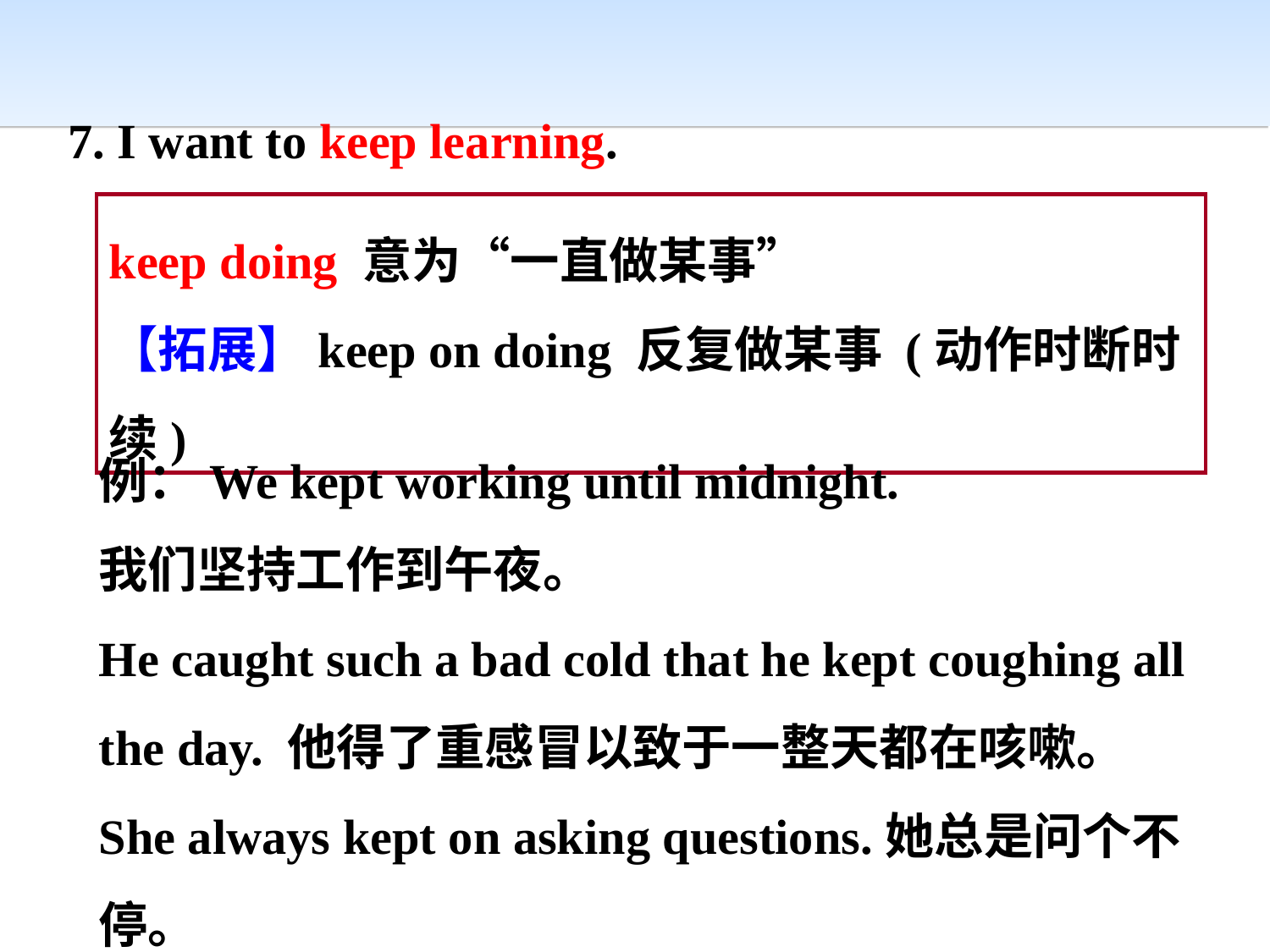

7. I want to keep learning.
keep doing 意为“一直做某事”
【拓展】keep on doing 反复做某事 (动作时断时续)
例：We kept working until midnight.
我们坚持工作到午夜。
He caught such a bad cold that he kept coughing all the day. 他得了重感冒以致于一整天都在咳嗽。
She always kept on asking questions.她总是问个不停。